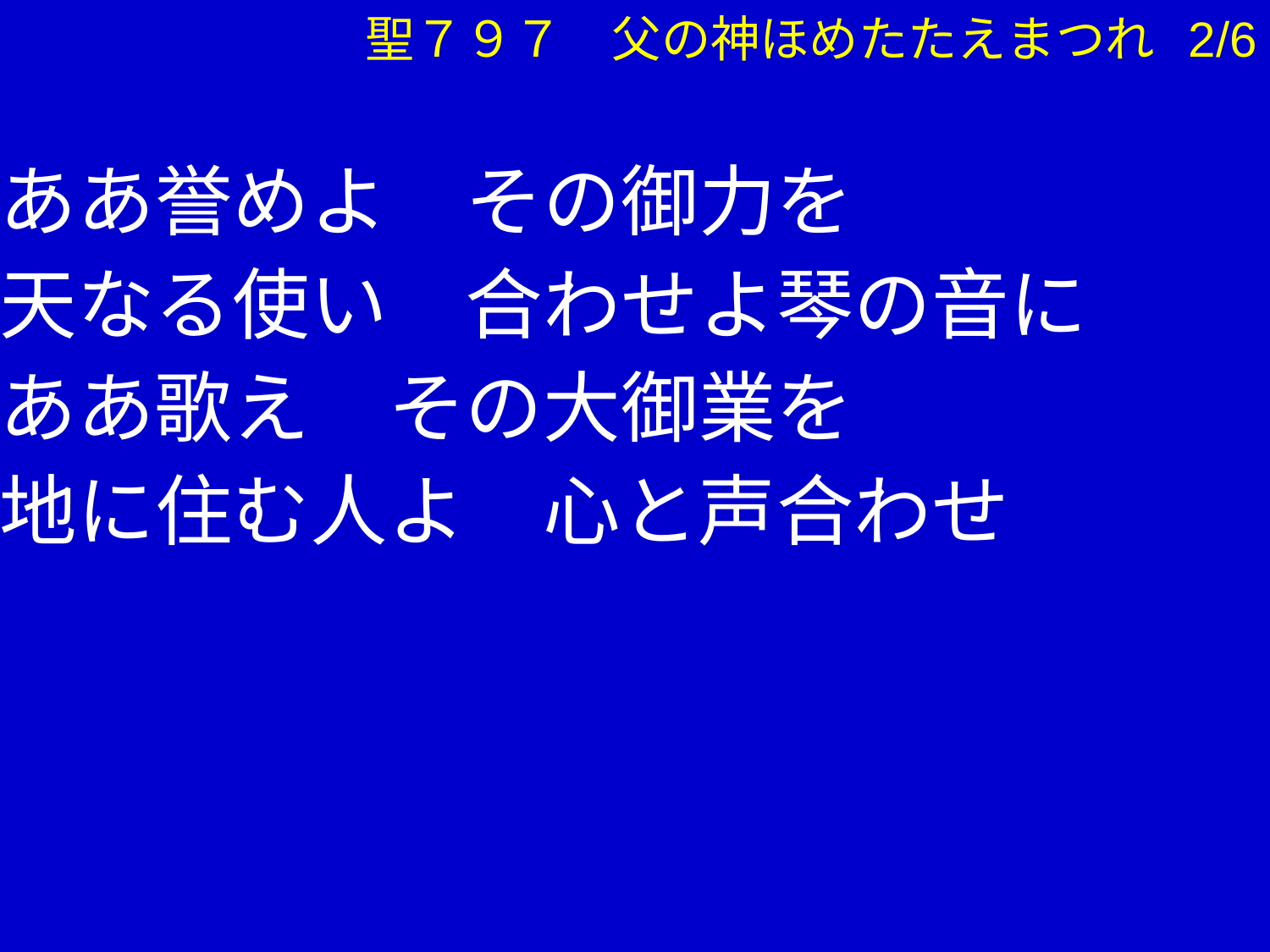

聖７９７　父の神ほめたたえまつれ  2/6

　ああ誉めよ　その御力を
　天なる使い　合わせよ琴の音に
　ああ歌え　その大御業を
　地に住む人よ　心と声合わせ